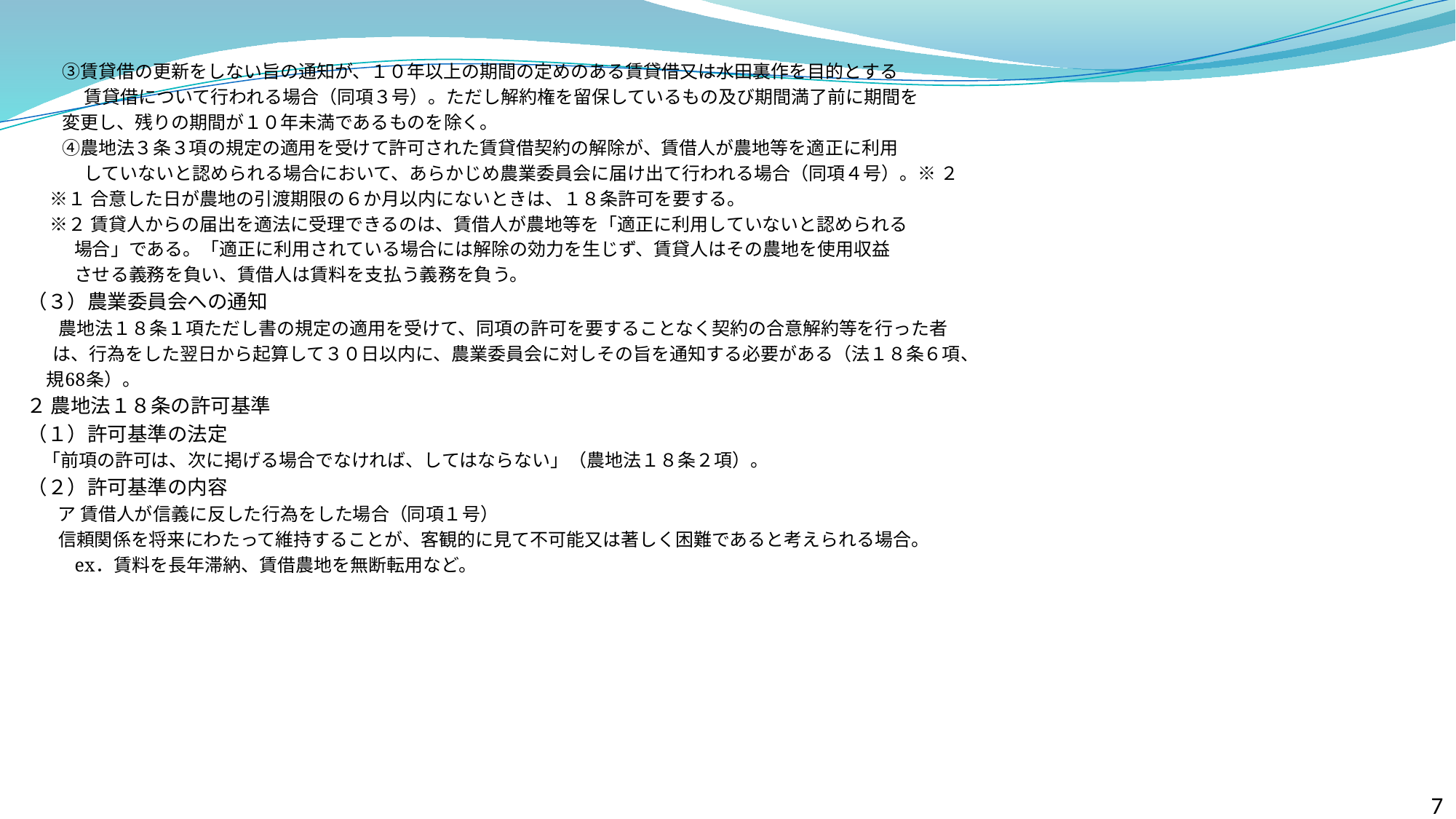

③賃貸借の更新をしない旨の通知が、１０年以上の期間の定めのある賃貸借又は水田裏作を目的とする
　　　   賃貸借について行われる場合（同項３号）。ただし解約権を留保しているもの及び期間満了前に期間を
           変更し、残りの期間が１０年未満であるものを除く。
　　  ④農地法３条３項の規定の適用を受けて許可された賃貸借契約の解除が、賃借人が農地等を適正に利用
　　　   していないと認められる場合において、あらかじめ農業委員会に届け出て行われる場合（同項４号）。※ ２
        ※１ 合意した日が農地の引渡期限の６か月以内にないときは、１８条許可を要する。
        ※２ 賃貸人からの届出を適法に受理できるのは、賃借人が農地等を「適正に利用していないと認められる
              場合」である。「適正に利用されている場合には解除の効力を生じず、賃貸人はその農地を使用収益
              させる義務を負い、賃借人は賃料を支払う義務を負う。
  （３）農業委員会への通知
 　　農地法１８条１項ただし書の規定の適用を受けて、同項の許可を要することなく契約の合意解約等を行った者
    　は、行為をした翌日から起算して３０日以内に、農業委員会に対しその旨を通知する必要がある（法１８条６項、
       規68条）。
  ２ 農地法１８条の許可基準
  （１）許可基準の法定
      「前項の許可は、次に掲げる場合でなければ、してはならない」（農地法１８条２項）。
  （２）許可基準の内容
　　 ア 賃借人が信義に反した行為をした場合（同項１号）
          信頼関係を将来にわたって維持することが、客観的に見て不可能又は著しく困難であると考えられる場合。
　　     ex．賃料を長年滞納、賃借農地を無断転用など。

7